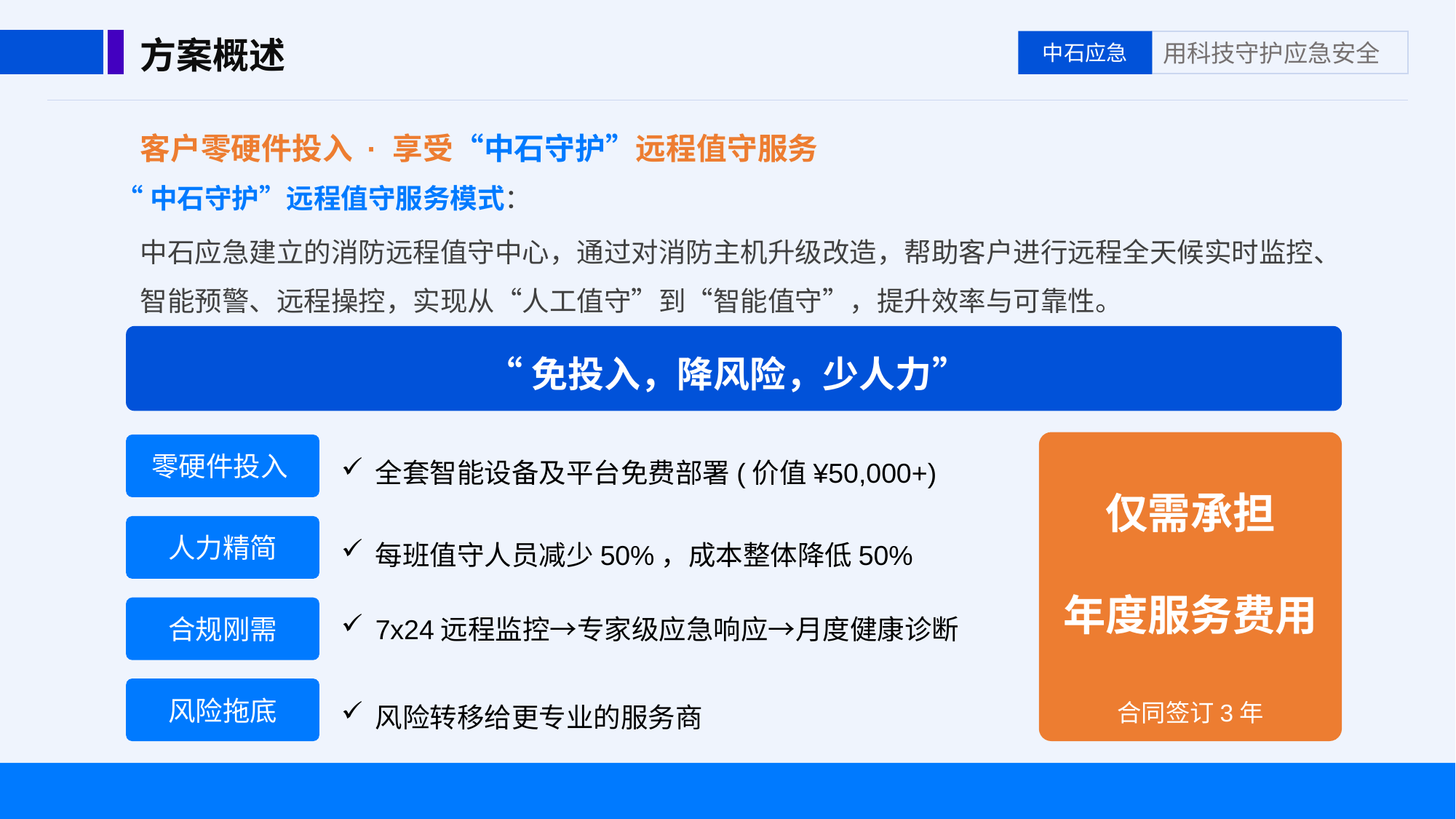

方案概述
客户零硬件投入 · 享受“中石守护”远程值守服务
“中石守护”远程值守服务模式：
中石应急建立的消防远程值守中心，通过对消防主机升级改造，帮助客户进行远程全天候实时监控、智能预警、远程操控，实现从“人工值守”到“智能值守”，提升效率与可靠性。

“免投入，降风险，少人力”
仅需承担
年度服务费用

合同签订3年
零硬件投入
全套智能设备及平台免费部署(价值¥50,000+)
人力精简
每班值守人员减少50%，成本整体降低50%
合规刚需
7x24远程监控→专家级应急响应→月度健康诊断
风险拖底
风险转移给更专业的服务商